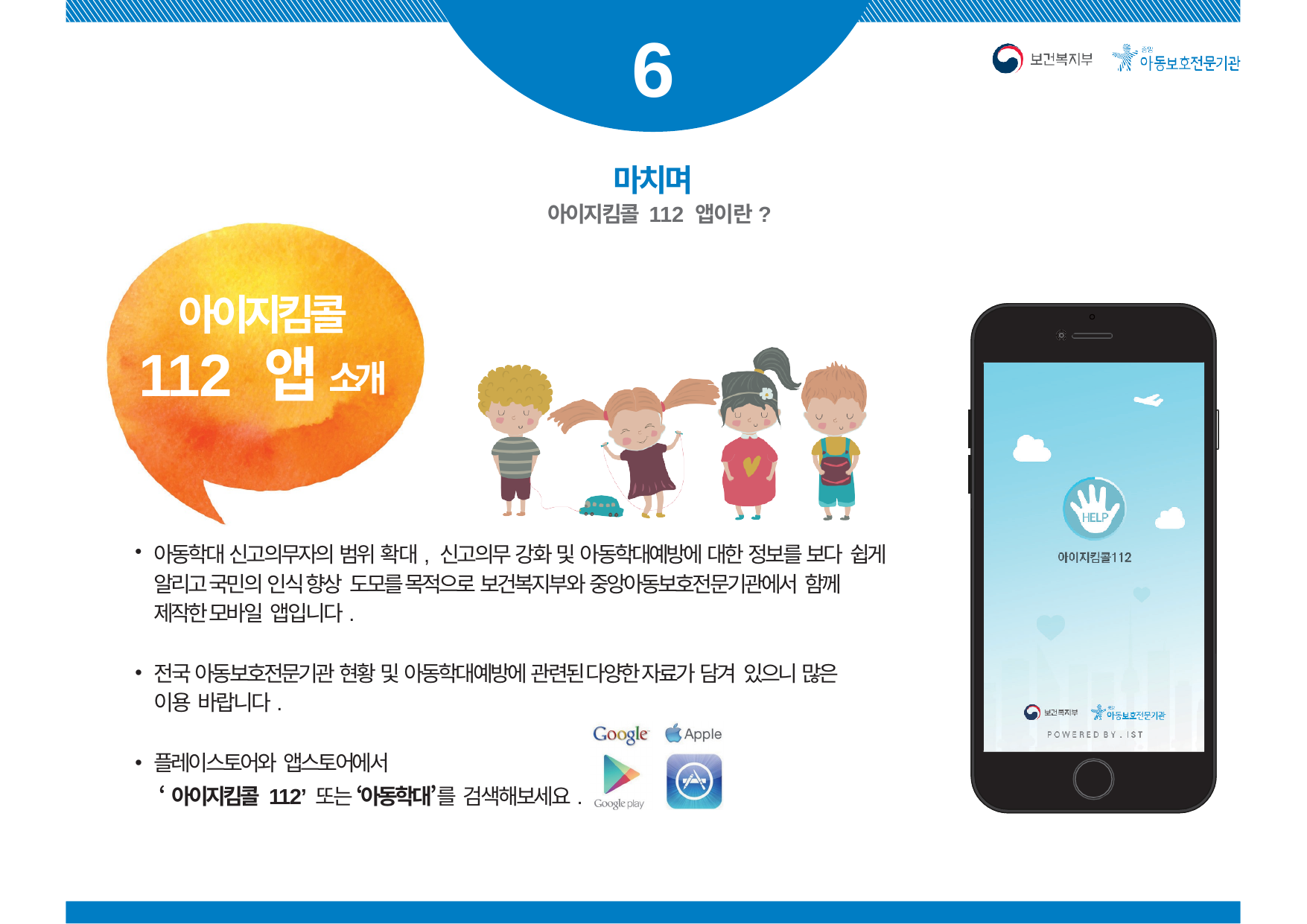

# 6

마치며
아이지킴콜 112 앱이란?

아이지킴콜
112 앱 소개

아동학대 신고의무자의 범위 확대, 신고의무 강화 및 아동학대예방에 대한 정보를 보다  쉽게 알리고 국민의 인식 향상 도모를 목적으로 보건복지부와 중앙아동보호전문기관에서  함께 제작한 모바일 앱입니다.

전국 아동보호전문기관 현황 및 아동학대예방에 관련된 다양한 자료가 담겨  있으니 많은 이용 바랍니다.

플레이스토어와 앱스토어에서
‘아이지킴콜 112’ 또는 ‘아동학대’를 검색해보세요.